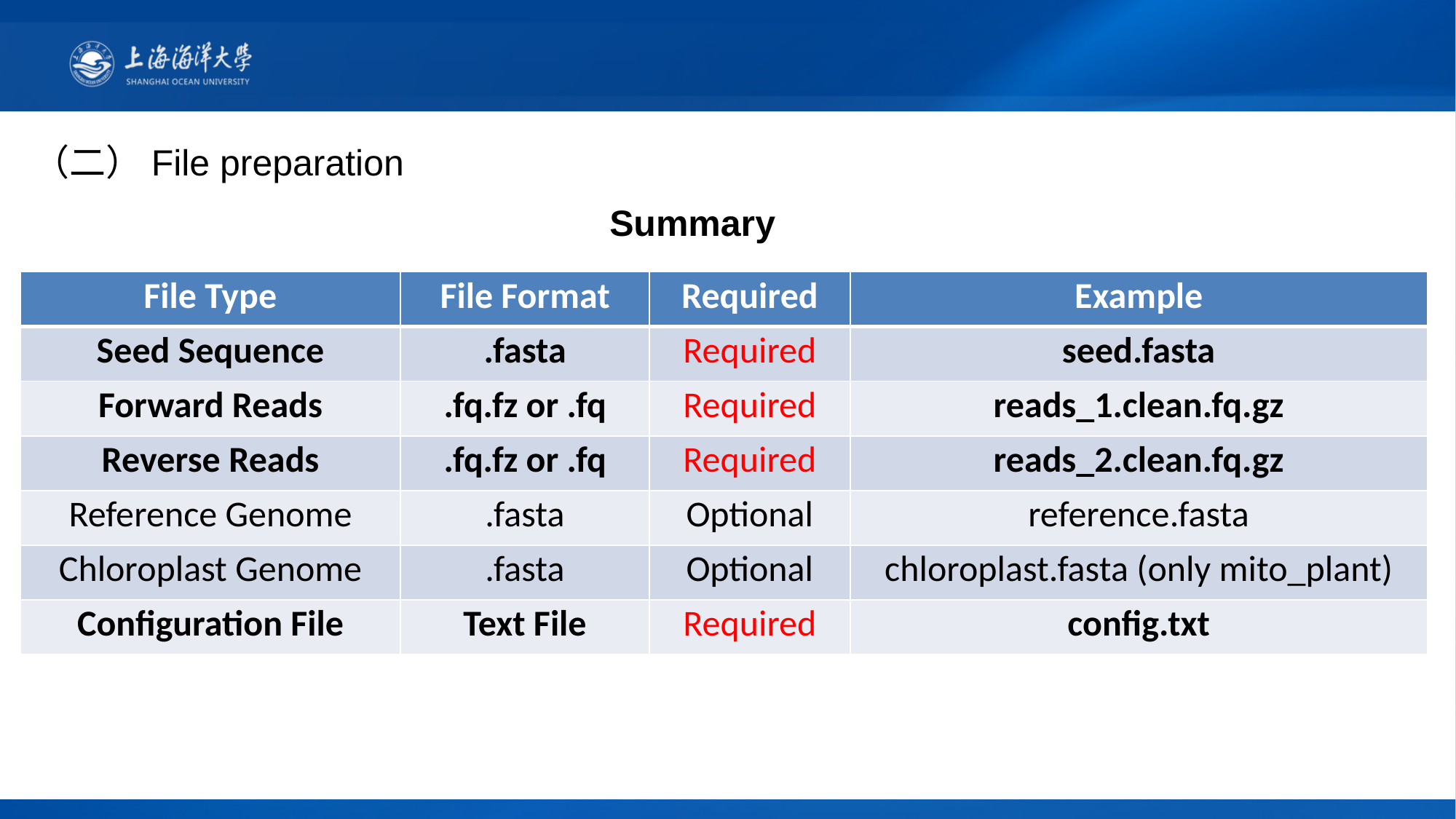

（二）File preparation
Summary
| File Type | File Format | Required | Example |
| --- | --- | --- | --- |
| Seed Sequence | .fasta | Required | seed.fasta |
| Forward Reads | .fq.fz or .fq | Required | reads\_1.clean.fq.gz |
| Reverse Reads | .fq.fz or .fq | Required | reads\_2.clean.fq.gz |
| Reference Genome | .fasta | Optional | reference.fasta |
| Chloroplast Genome | .fasta | Optional | chloroplast.fasta (only mito\_plant) |
| Configuration File | Text File | Required | config.txt |